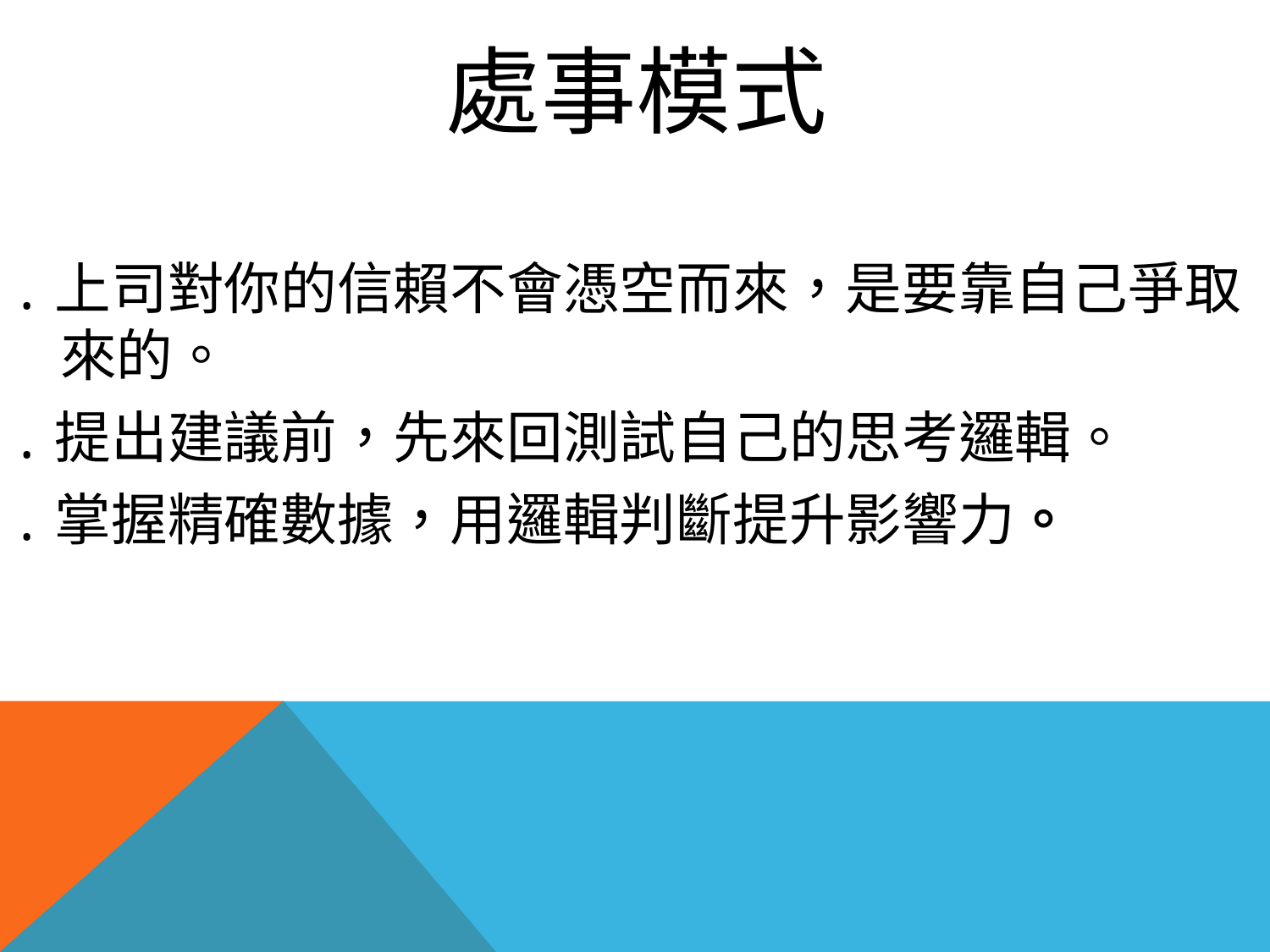

# 處事模式
․上司對你的信賴不會憑空而來，是要靠自己爭取來的。
․提出建議前，先來回測試自己的思考邏輯。
․掌握精確數據，用邏輯判斷提升影響力。